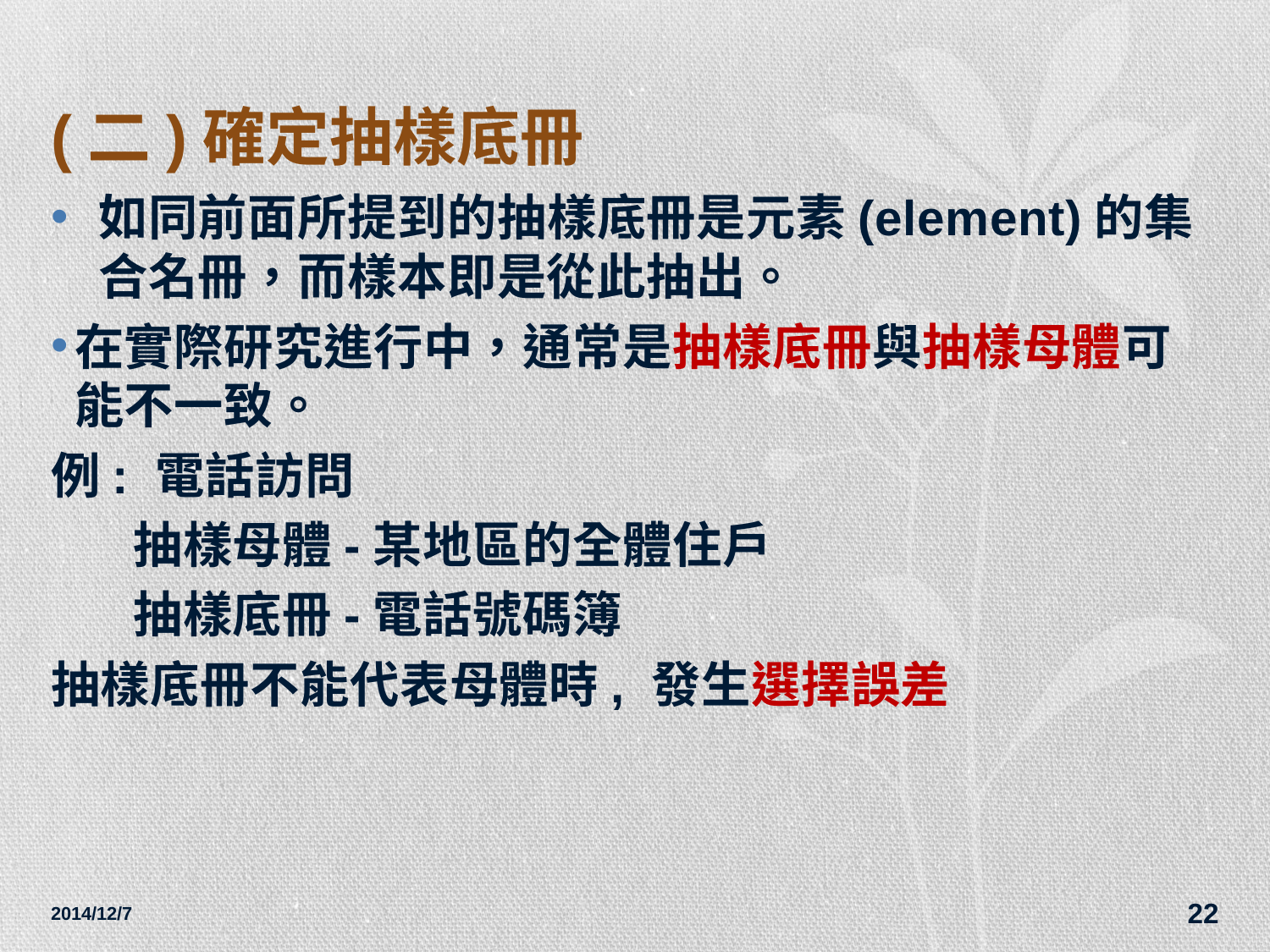

# (二)確定抽樣底冊
如同前面所提到的抽樣底冊是元素(element)的集合名冊，而樣本即是從此抽出。
在實際研究進行中，通常是抽樣底冊與抽樣母體可能不一致。
例: 電話訪問
      抽樣母體-某地區的全體住戶
      抽樣底冊-電話號碼簿
抽樣底冊不能代表母體時, 發生選擇誤差

2014/12/7
22